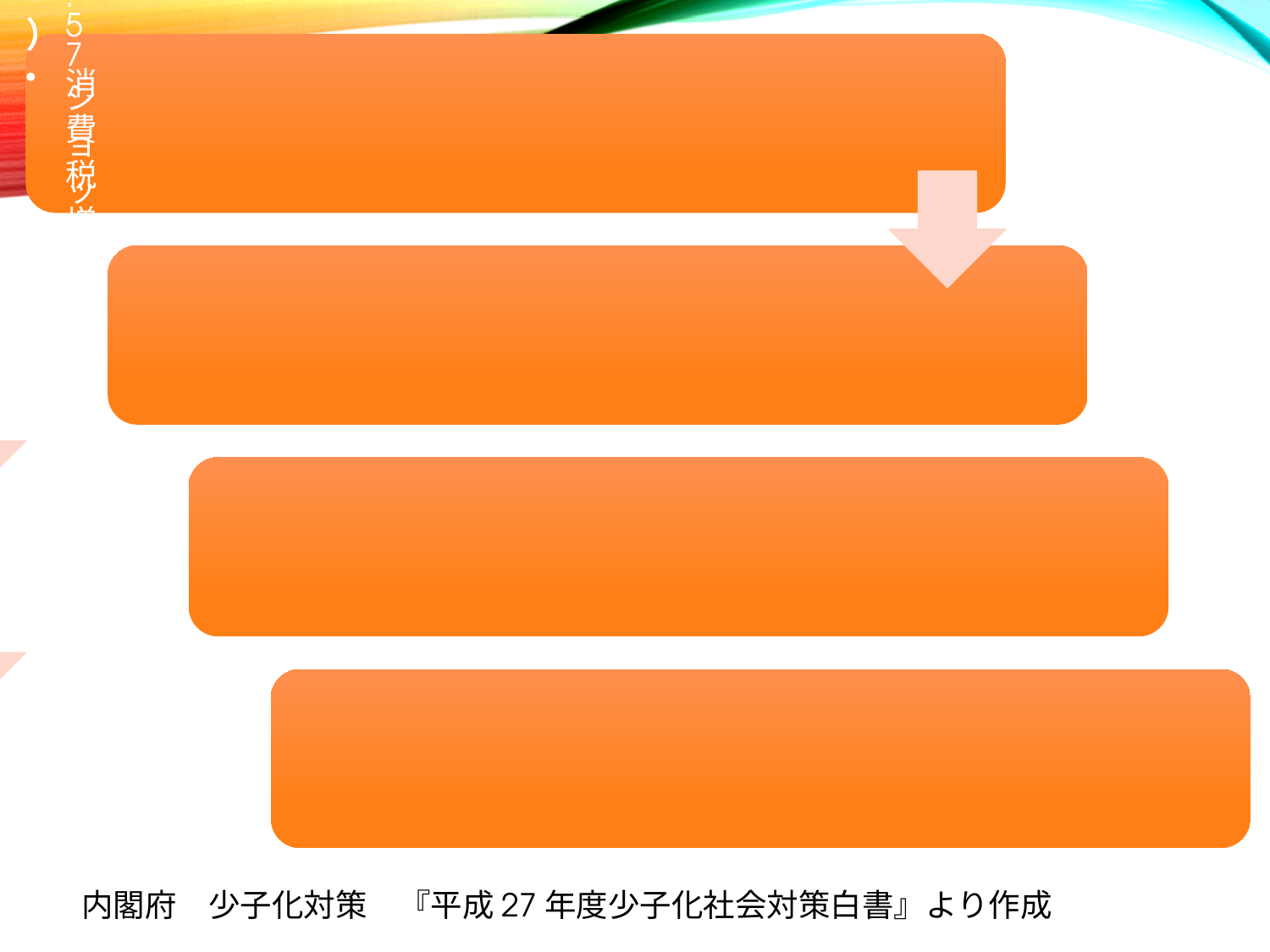

少子化対策基本法（2003）
子どもが健康に育つ社会、子どもを生み、育てることに喜びを感じることのできる社会への転換を目的
内閣府　少子化対策　『平成27年度少子化社会対策白書』より作成